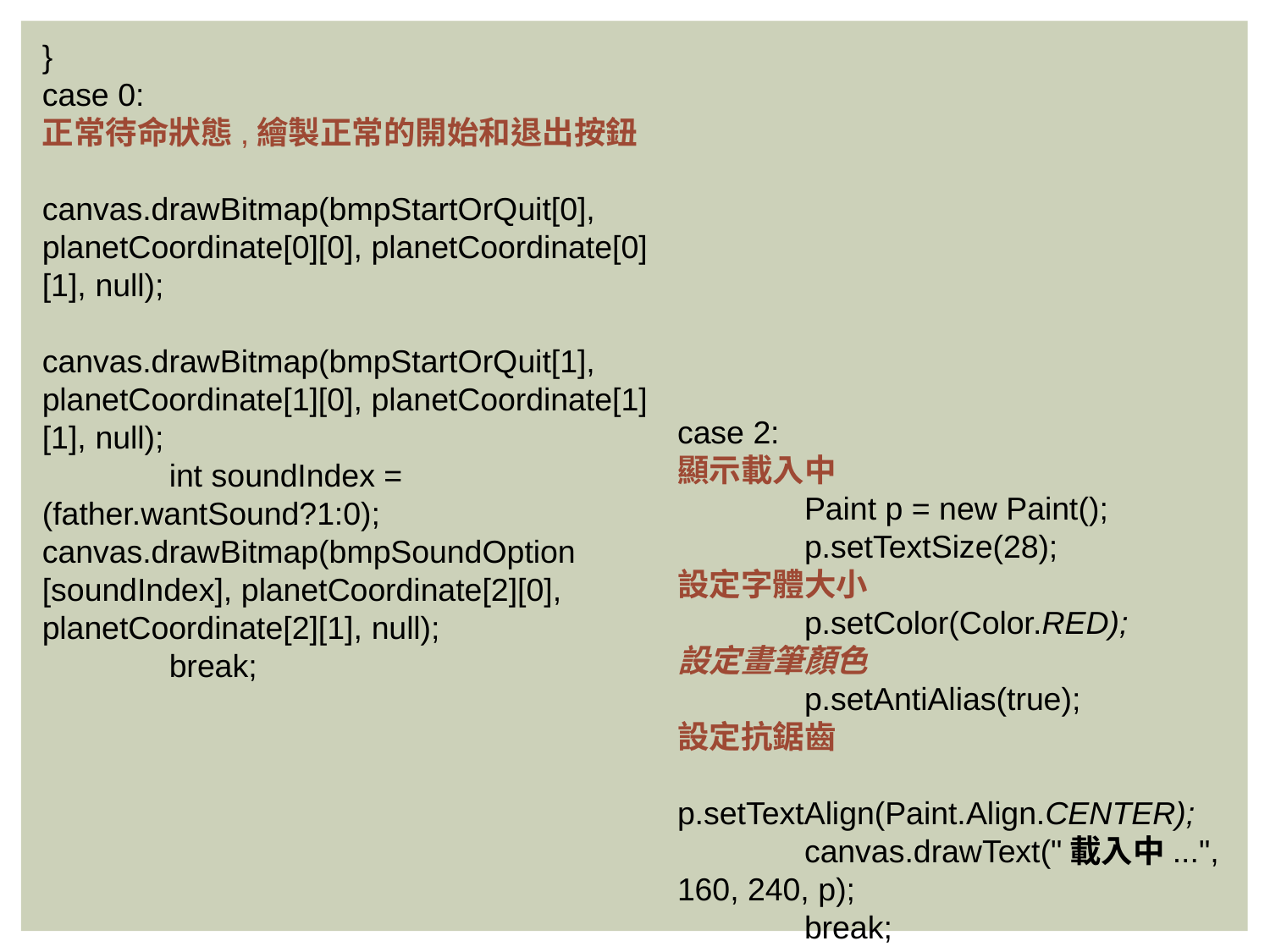

}
case 0:
正常待命狀態,繪製正常的開始和退出按鈕
	canvas.drawBitmap(bmpStartOrQuit[0], planetCoordinate[0][0], planetCoordinate[0][1], null);
	canvas.drawBitmap(bmpStartOrQuit[1], planetCoordinate[1][0], planetCoordinate[1][1], null);
	int soundIndex = (father.wantSound?1:0);
canvas.drawBitmap(bmpSoundOption
[soundIndex], planetCoordinate[2][0], planetCoordinate[2][1], null);
	break;
case 2:
顯示載入中
	Paint p = new Paint();
	p.setTextSize(28);
設定字體大小
	p.setColor(Color.RED);
設定畫筆顏色
	p.setAntiAlias(true);
設定抗鋸齒
	p.setTextAlign(Paint.Align.CENTER);
	canvas.drawText("載入中...", 160, 240, p);
	break;
}